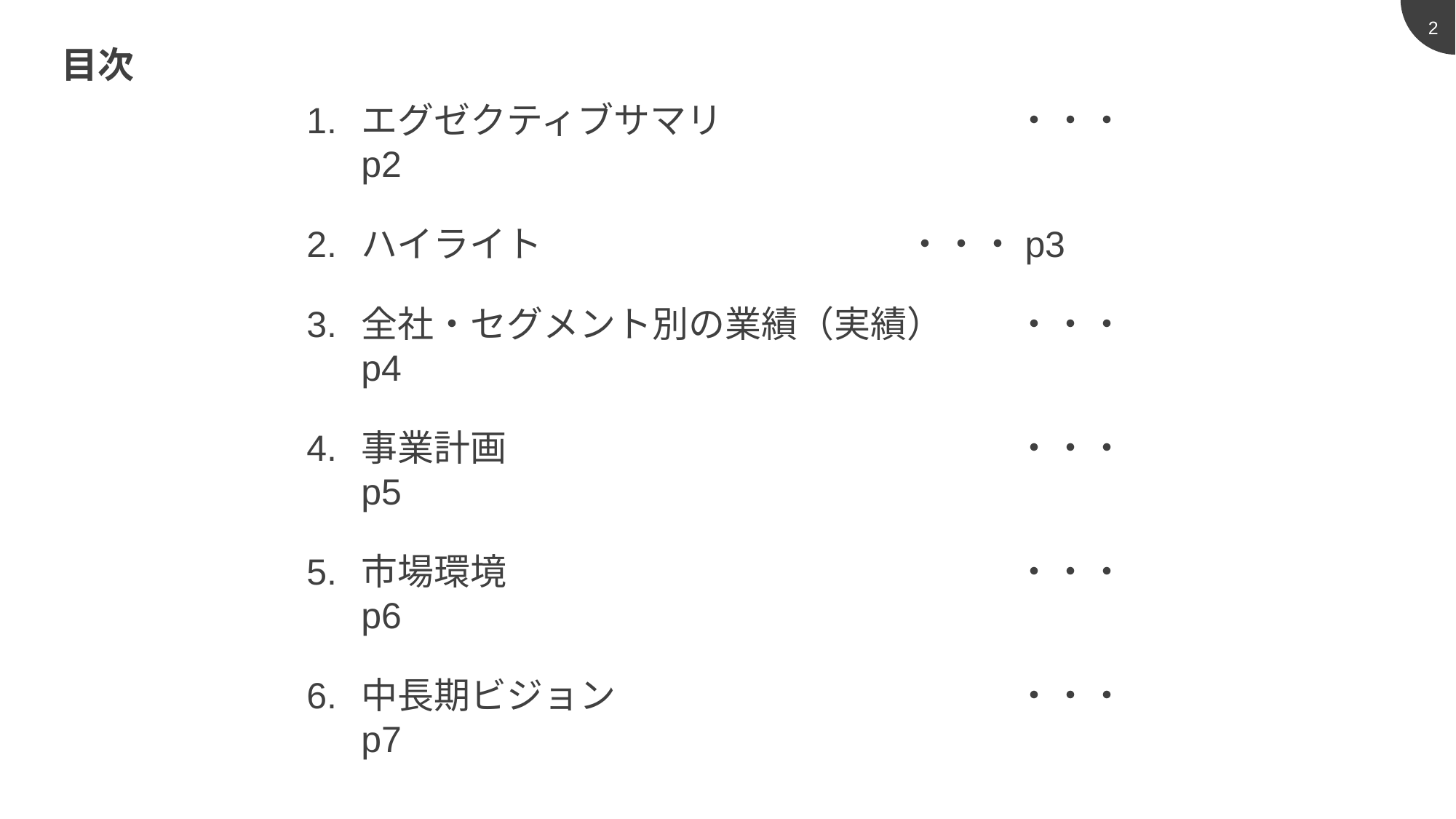

2

目次
エグゼクティブサマリ			・・・p2
ハイライト				・・・p3
全社・セグメント別の業績（実績）	・・・p4
事業計画					・・・p5
市場環境					・・・p6
中長期ビジョン				・・・p7